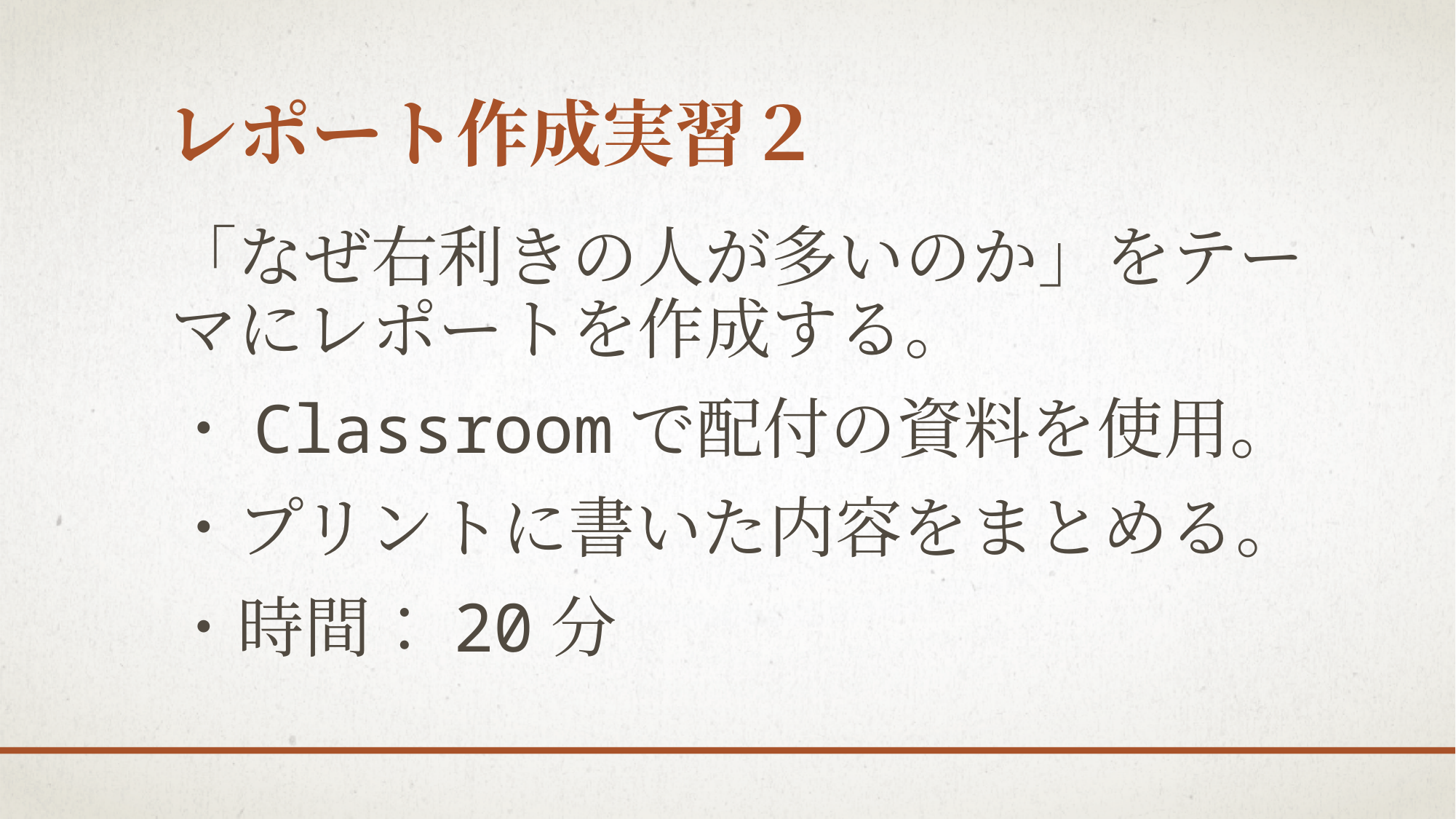

# レポート作成実習２
「なぜ右利きの人が多いのか」をテーマにレポートを作成する。
・Classroomで配付の資料を使用。
・プリントに書いた内容をまとめる。
・時間：20分